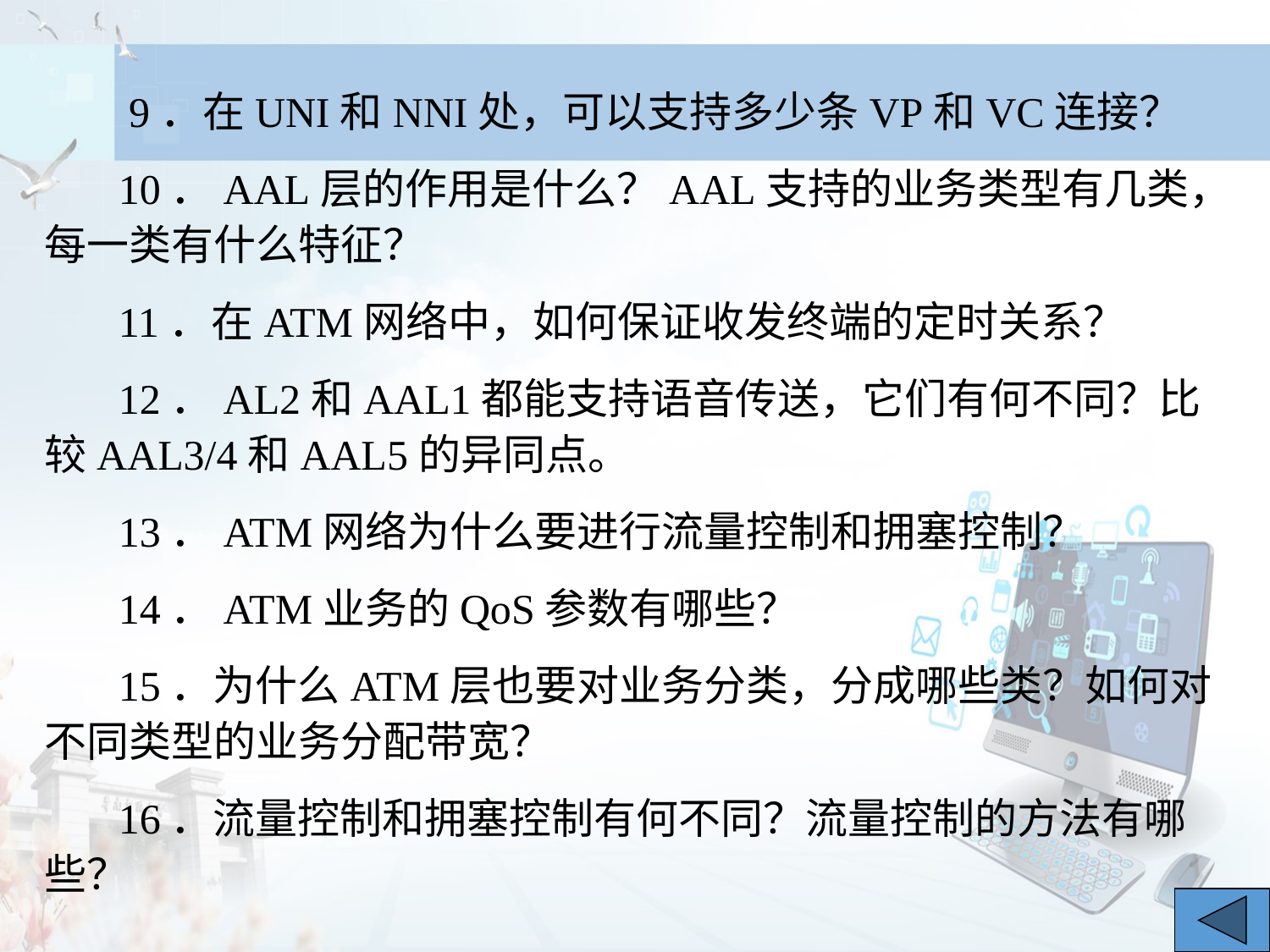

9．在UNI和NNI处，可以支持多少条VP和VC连接？
       10．AAL层的作用是什么？AAL支持的业务类型有几类，每一类有什么特征？
       11．在ATM网络中，如何保证收发终端的定时关系？
       12．AL2和AAL1都能支持语音传送，它们有何不同？比较AAL3/4和AAL5的异同点。
       13．ATM网络为什么要进行流量控制和拥塞控制？
       14．ATM业务的QoS参数有哪些？
       15．为什么ATM层也要对业务分类，分成哪些类？如何对不同类型的业务分配带宽？
       16．流量控制和拥塞控制有何不同？流量控制的方法有哪些？